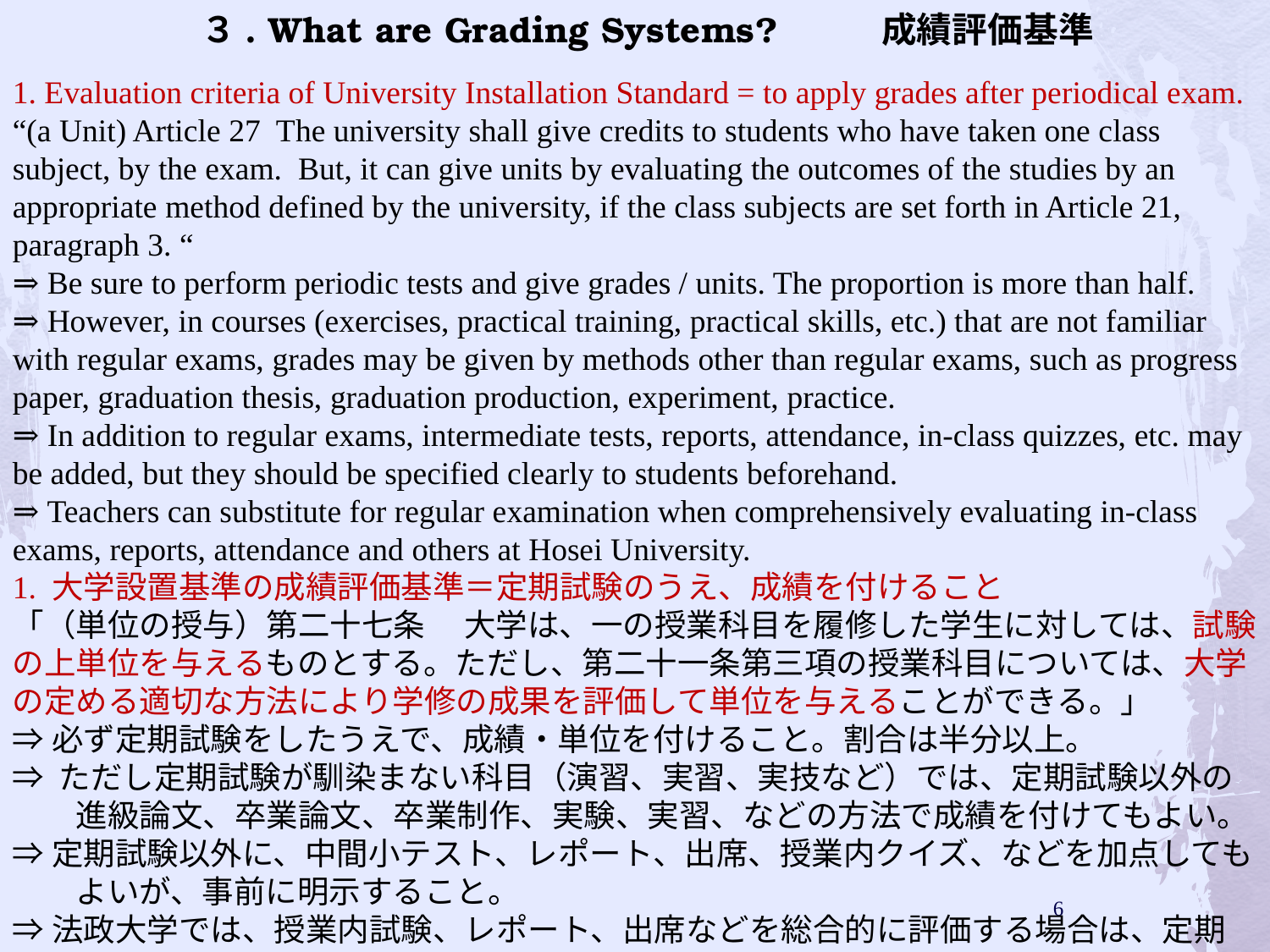

# ３. What are Grading Systems?  　　成績評価基準
1. Evaluation criteria of University Installation Standard = to apply grades after periodical exam.
“(a Unit) Article 27  The university shall give credits to students who have taken one class subject, by the exam.  But, it can give units by evaluating the outcomes of the studies by an appropriate method defined by the university, if the class subjects are set forth in Article 21, paragraph 3. “
⇒ Be sure to perform periodic tests and give grades / units. The proportion is more than half.
⇒ However, in courses (exercises, practical training, practical skills, etc.) that are not familiar with regular exams, grades may be given by methods other than regular exams, such as progress paper, graduation thesis, graduation production, experiment, practice.
⇒ In addition to regular exams, intermediate tests, reports, attendance, in-class quizzes, etc. may be added, but they should be specified clearly to students beforehand.
⇒ Teachers can substitute for regular examination when comprehensively evaluating in-class exams, reports, attendance and others at Hosei University.
1. 大学設置基準の成績評価基準＝定期試験のうえ、成績を付けること
「（単位の授与）第二十七条 　大学は、一の授業科目を履修した学生に対しては、試験の上単位を与えるものとする。ただし、第二十一条第三項の授業科目については、大学の定める適切な方法により学修の成果を評価して単位を与えることができる。」
⇒必ず定期試験をしたうえで、成績・単位を付けること。割合は半分以上。
⇒ ただし定期試験が馴染まない科目（演習、実習、実技など）では、定期試験以外の進級論文、卒業論文、卒業制作、実験、実習、などの方法で成績を付けてもよい。
⇒定期試験以外に、中間小テスト、レポート、出席、授業内クイズ、などを加点してもよいが、事前に明示すること。
⇒法政大学では、授業内試験、レポート、出席などを総合的に評価する場合は、定期試験に代替することができる

6